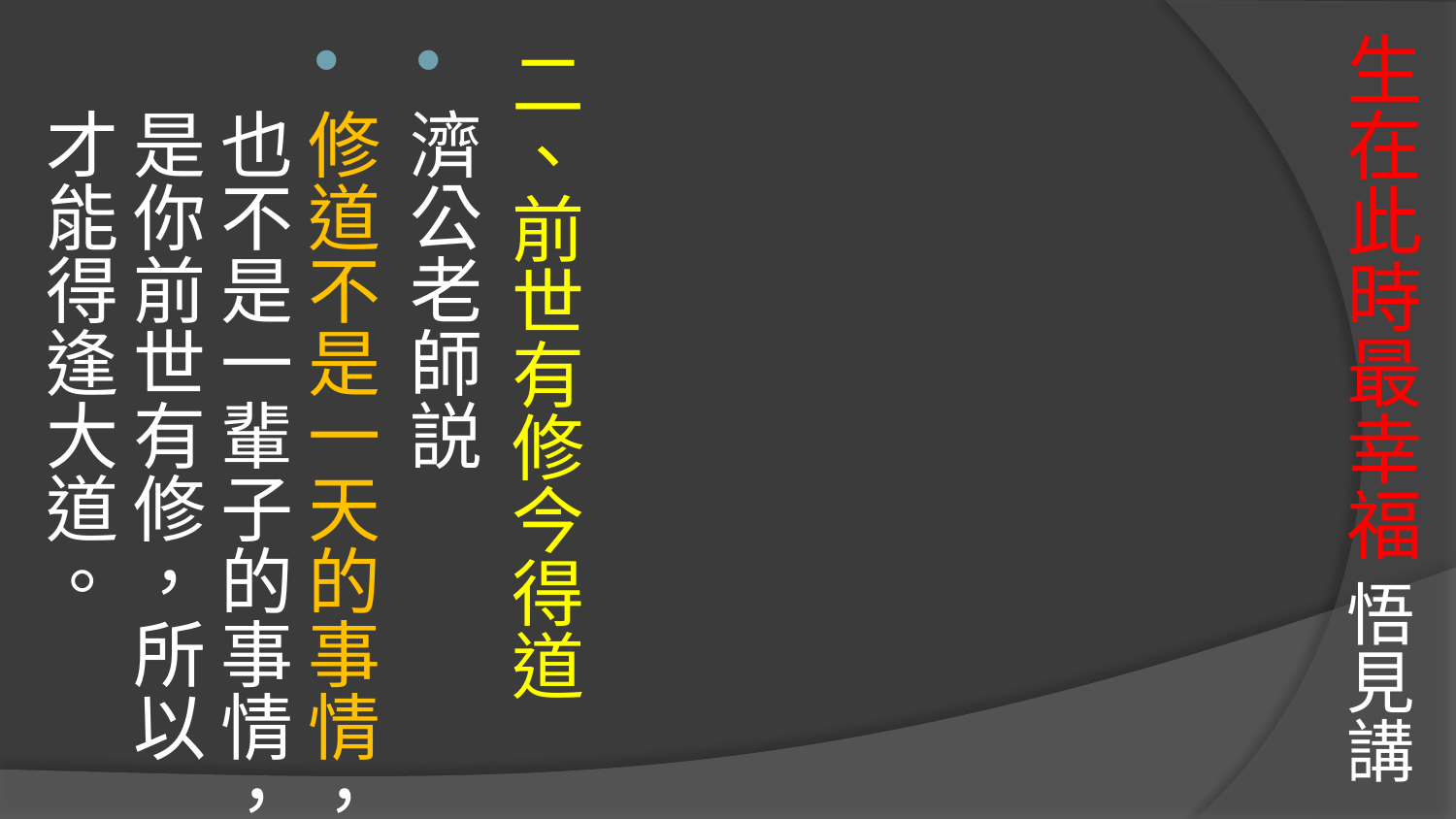

# 生在此時最幸福 悟見講
二、前世有修今得道
濟公老師説
修道不是一天的事情，也不是一輩子的事情，是你前世有修，所以才能得逢大道。